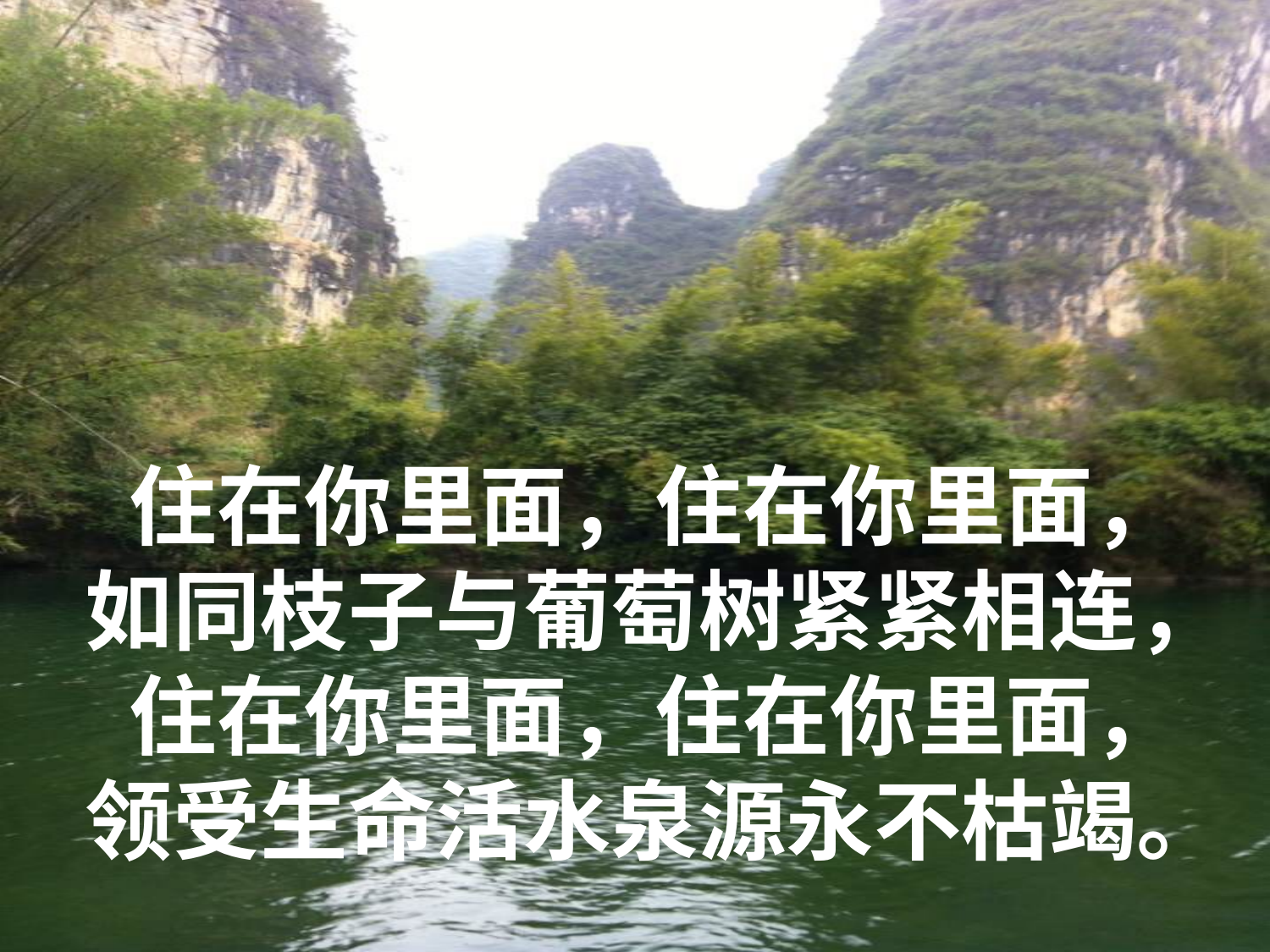

# 住在你里面，住在你里面， 如同枝子与葡萄树紧紧相连， 住在你里面，住在你里面， 领受生命活水泉源永不枯竭。